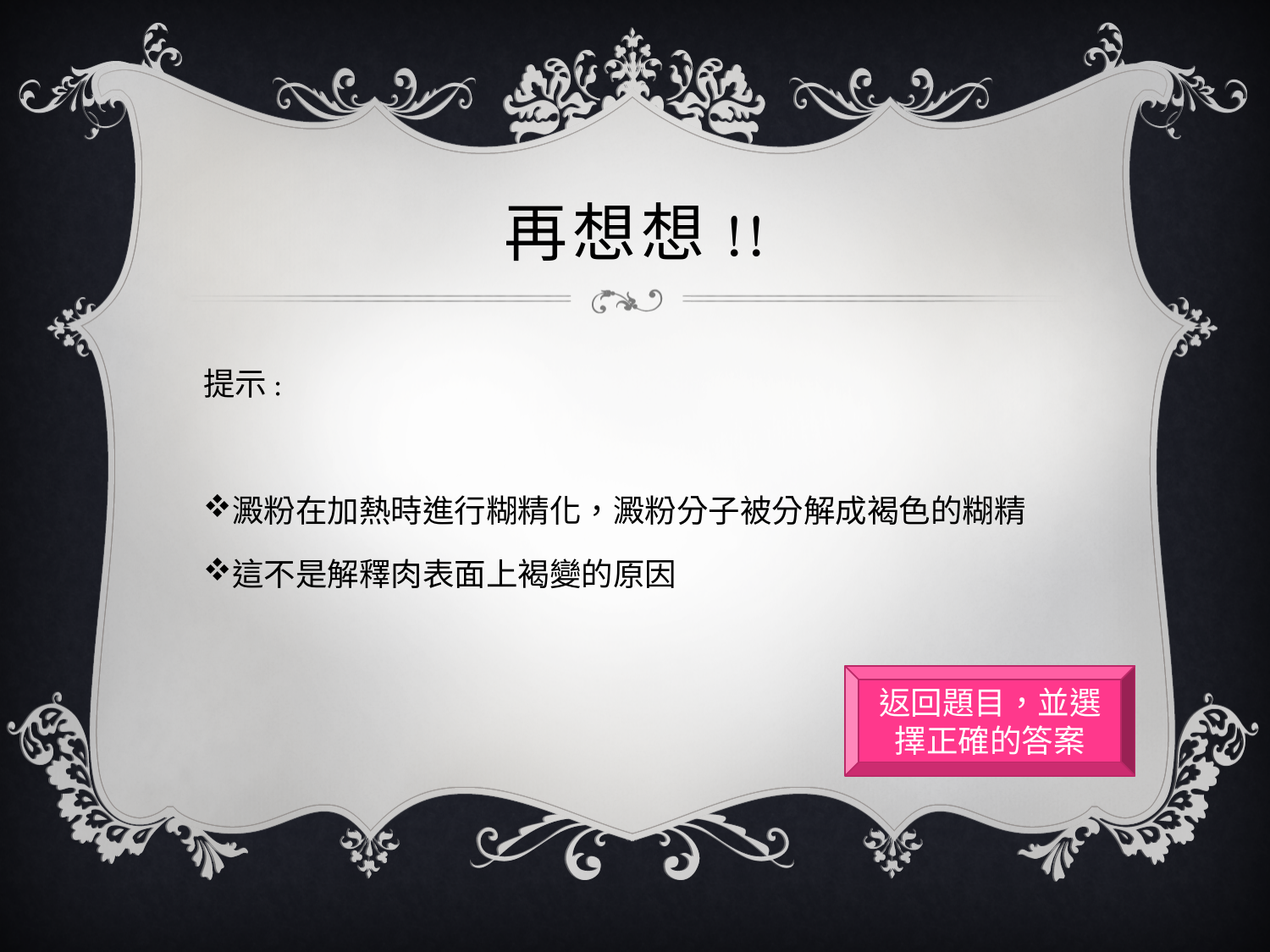

# 再想想!!
提示:

澱粉在加熱時進行糊精化，澱粉分子被分解成褐色的糊精
這不是解釋肉表面上褐變的原因
返回題目，並選擇正確的答案